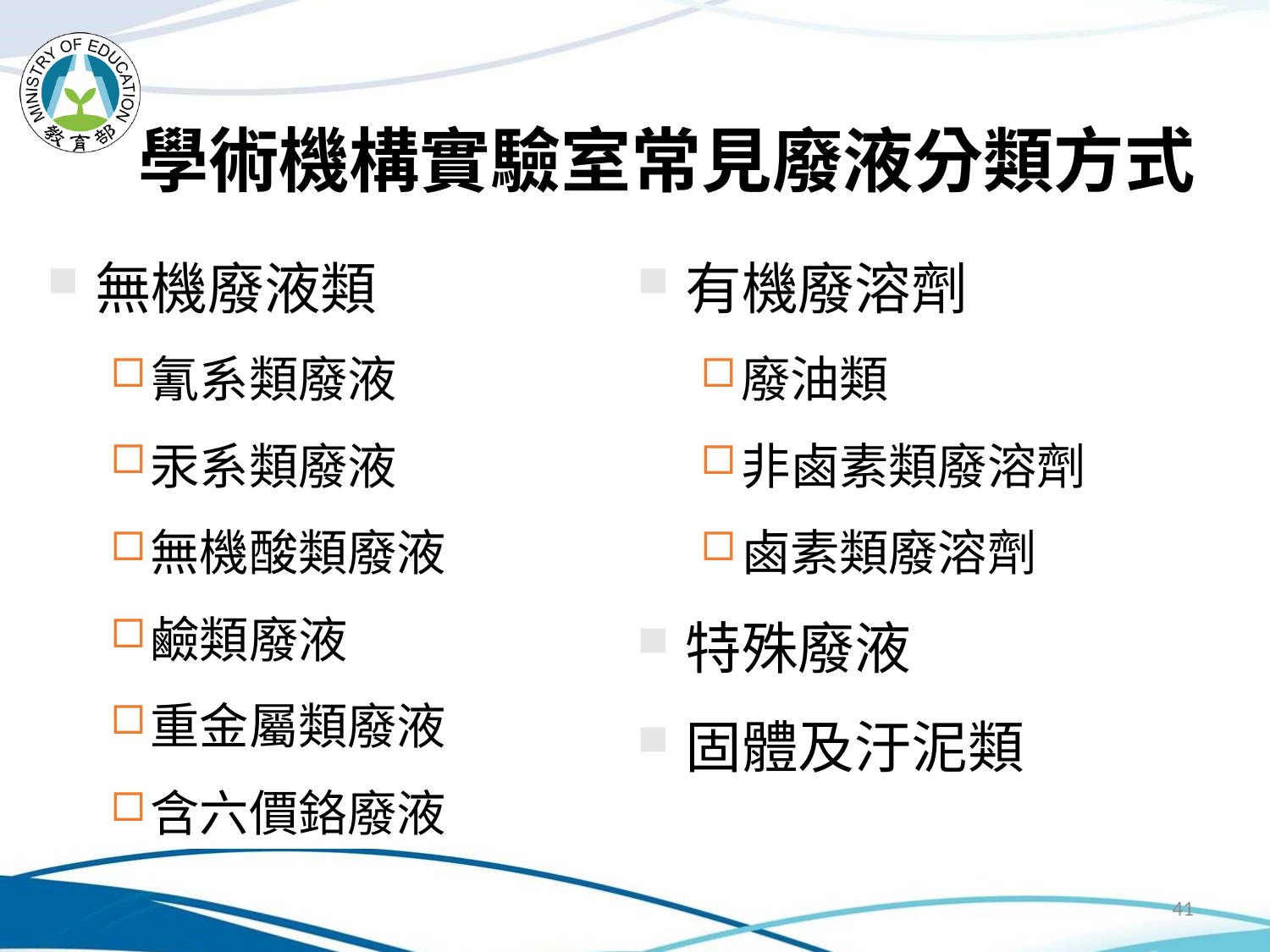

# 學術機構實驗室常見廢液分類方式
無機廢液類
氰系類廢液
汞系類廢液
無機酸類廢液
鹼類廢液
重金屬類廢液
含六價鉻廢液
有機廢溶劑
廢油類
非鹵素類廢溶劑
鹵素類廢溶劑
特殊廢液
固體及汙泥類
41